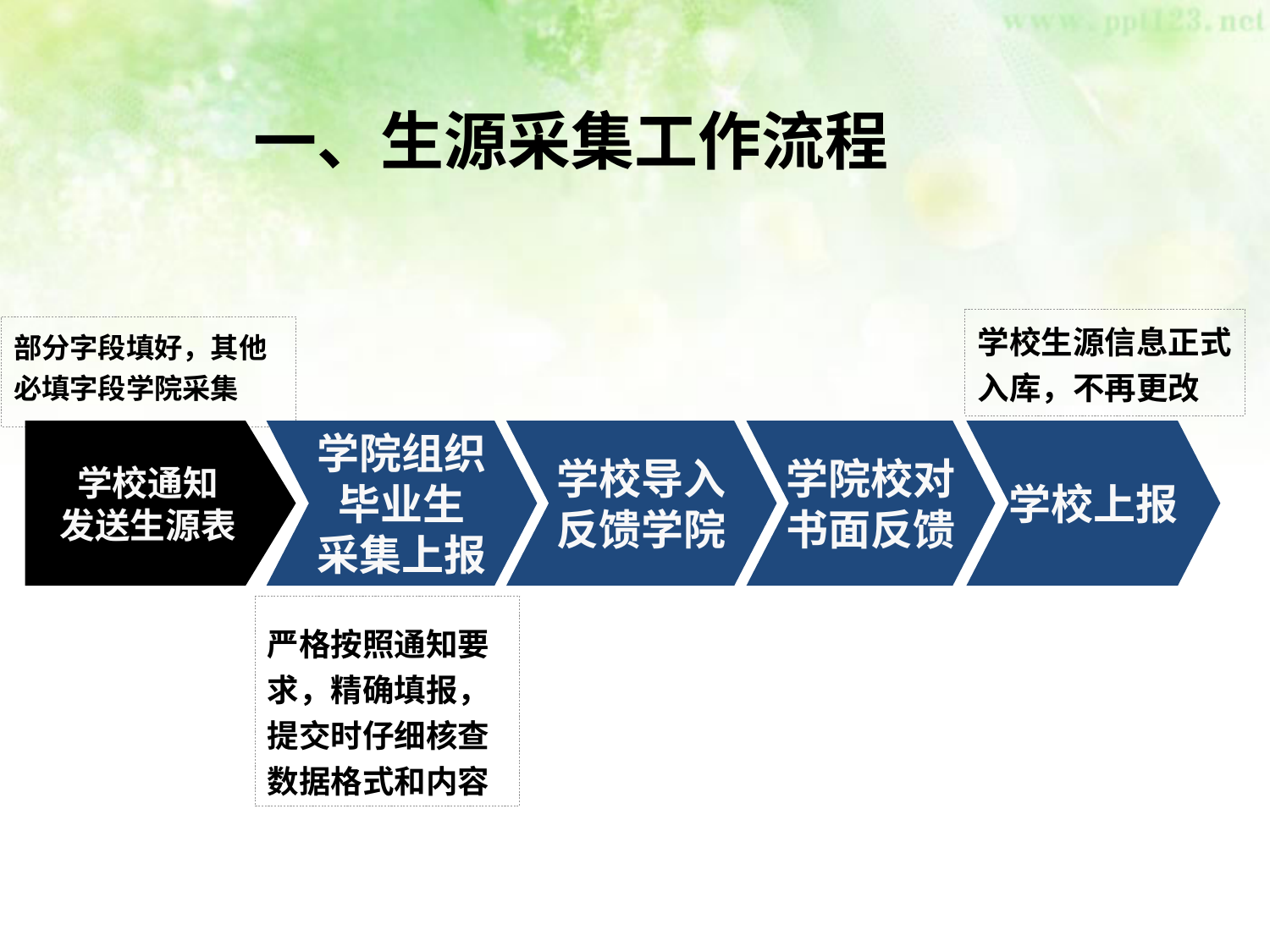

# 一、生源采集工作流程
学校生源信息正式入库，不再更改
部分字段填好，其他必填字段学院采集
学校通知
发送生源表
学院组织
毕业生
采集上报
学校导入
反馈学院
学院校对
书面反馈
学校上报
严格按照通知要求，精确填报，提交时仔细核查数据格式和内容